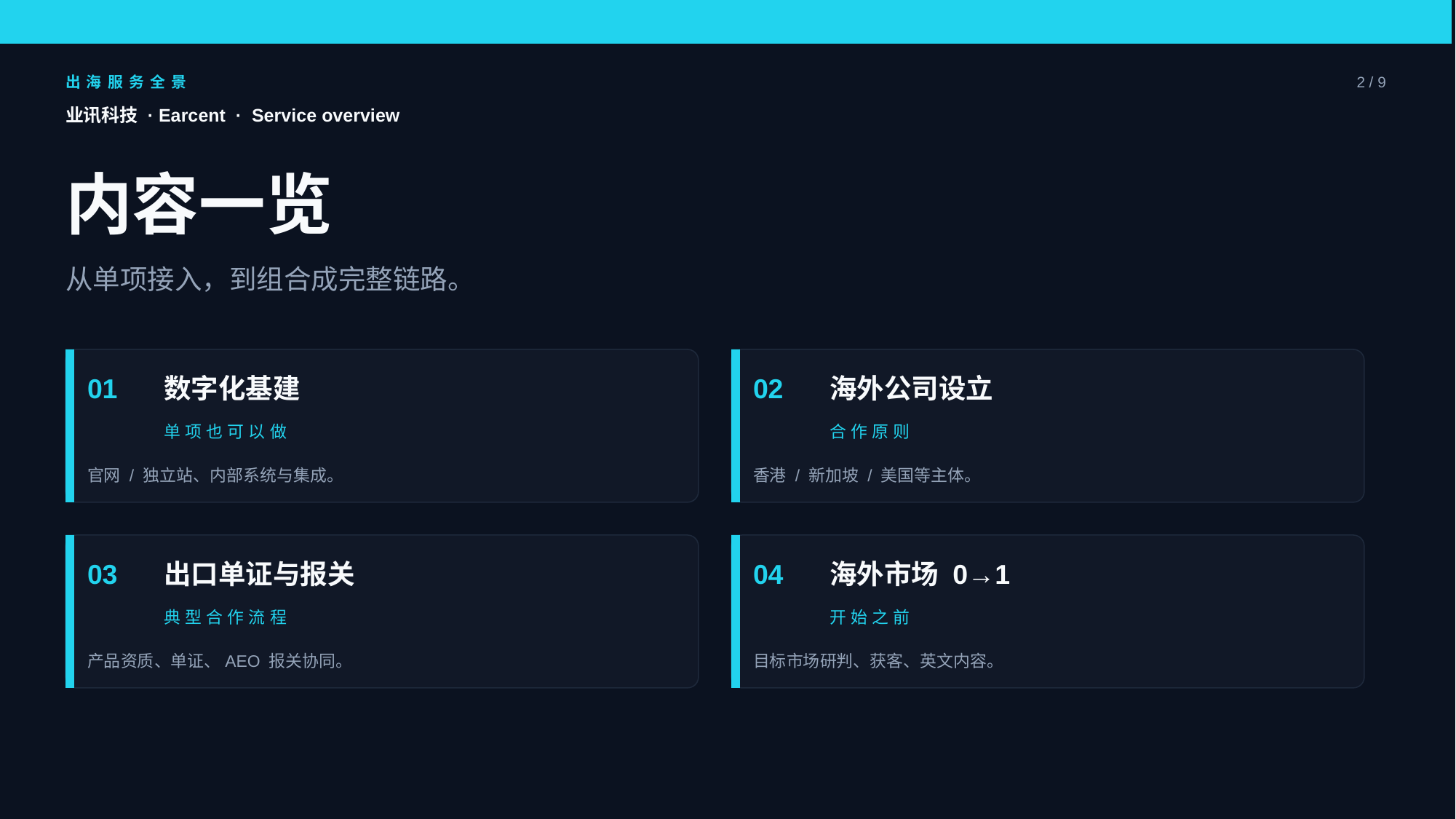

出海服务全景
2 / 9
业讯科技 · Earcent  ·  Service overview
内容一览
从单项接入，到组合成完整链路。

数字化基建
海外公司设立
01
02
单项也可以做
合作原则
官网 / 独立站、内部系统与集成。
香港 / 新加坡 / 美国等主体。

出口单证与报关
海外市场 0→1
03
04
典型合作流程
开始之前
产品资质、单证、AEO 报关协同。
目标市场研判、获客、英文内容。